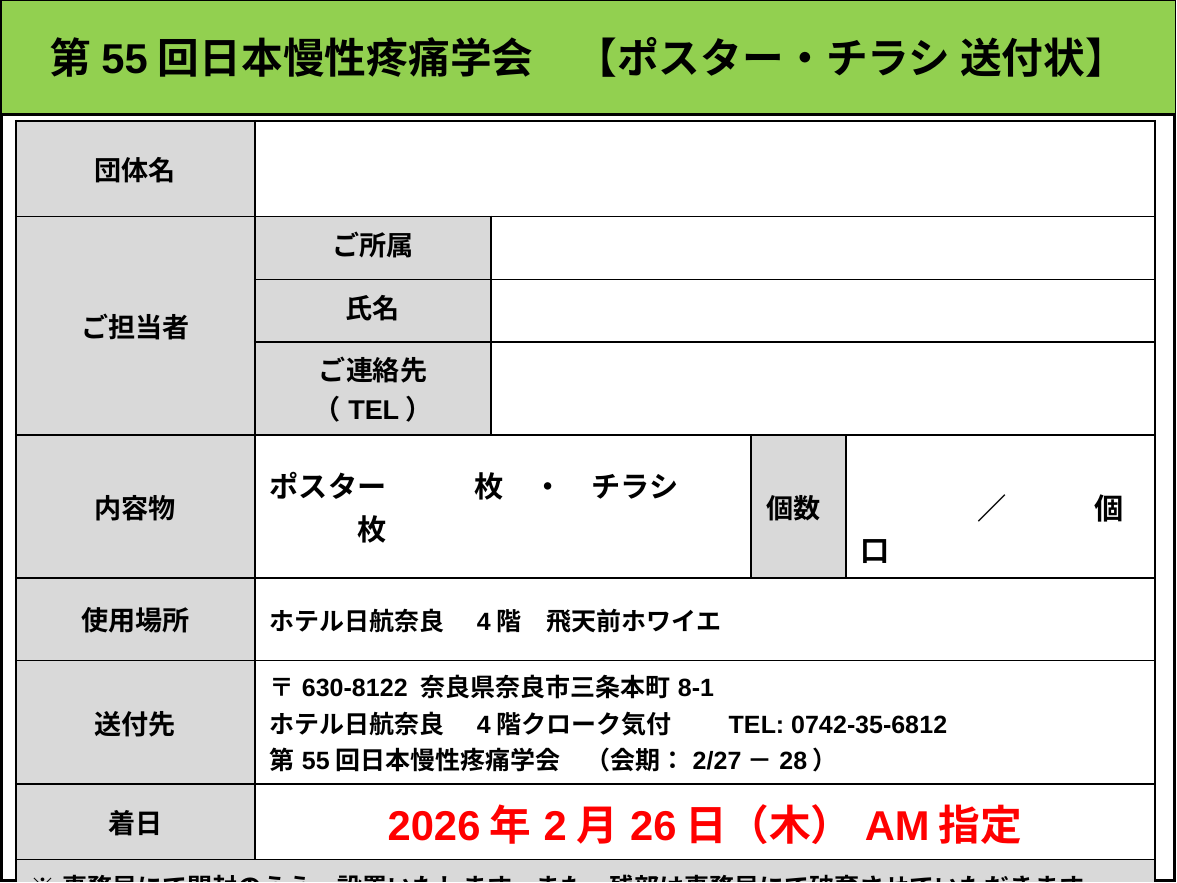

第55回日本慢性疼痛学会　【ポスター・チラシ 送付状】
| 団体名 |  |  |  |  |
| --- | --- | --- | --- | --- |
| ご担当者 | ご所属 |  |  |  |
|  | 氏名 |  |  |  |
|  | ご連絡先（TEL） |  |  |  |
| 内容物 | ポスター　　　枚　・　チラシ　　　　枚 |  | 個数 | ／　　　個口 |
| 使用場所 | ホテル日航奈良　4階　飛天前ホワイエ |  |  |  |
| 送付先 | 〒630-8122 奈良県奈良市三条本町8-1 ホテル日航奈良　4階クローク気付　　TEL: 0742-35-6812 第55回日本慢性疼痛学会　（会期：2/27－28） |  |  |  |
| 着日 | 2026年2月26日（木）AM指定 |  |  |  |
| ※事務局にて開封のうえ、設置いたします。また、残部は事務局にて破棄させていただきます。 ※必要事項を全てご記入の上、必ず荷物側面の見えやすい場所に全ての荷物に貼付してください。 ※本送付状はカラーで印刷をお願いします。 |  |  |  |  |